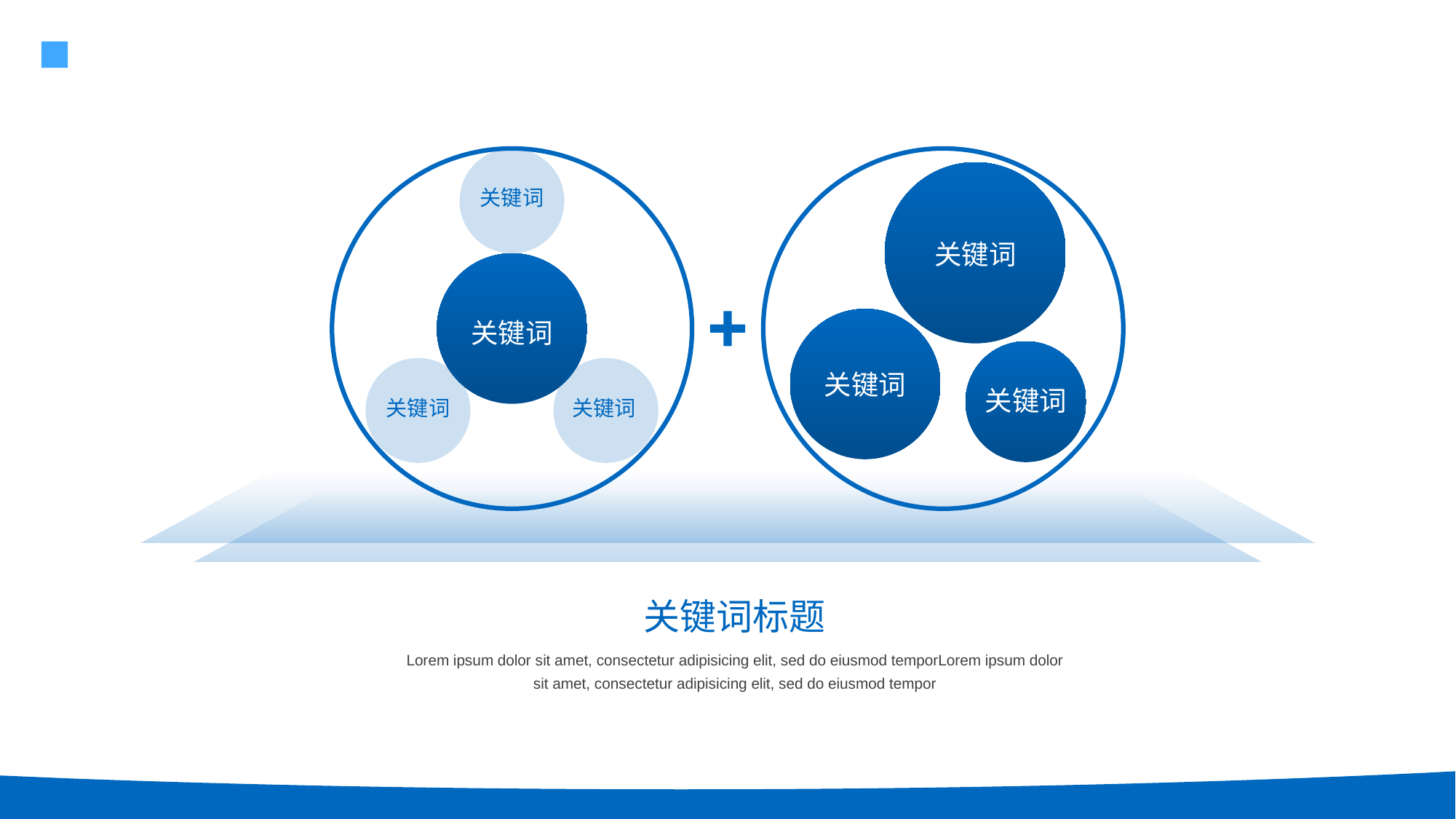

关键词
关键词

关键词

关键词
关键词
关键词
关键词

关键词标题
Lorem ipsum dolor sit amet, consectetur adipisicing elit, sed do eiusmod temporLorem ipsum dolor sit amet, consectetur adipisicing elit, sed do eiusmod tempor